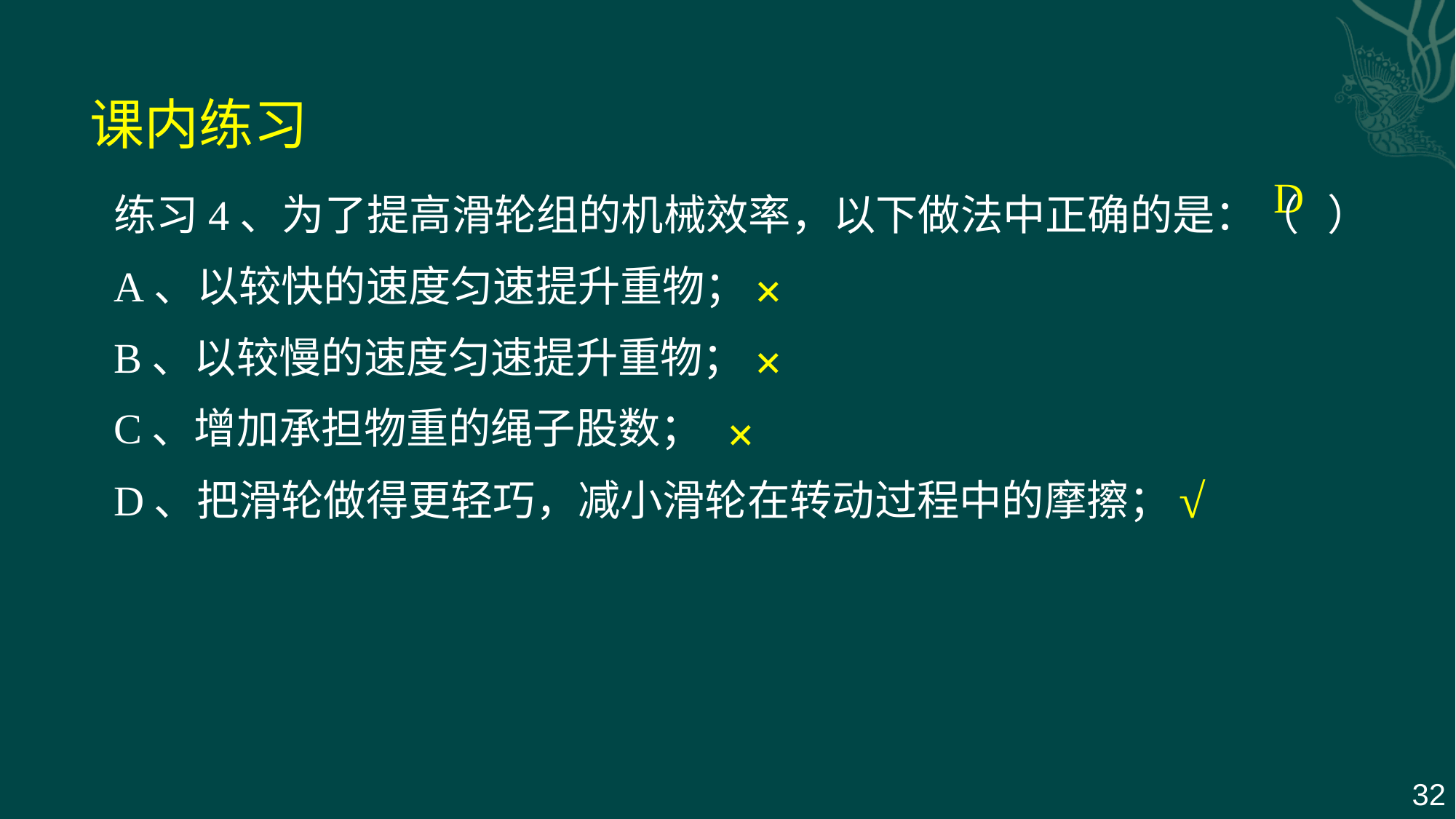

课内练习
练习4、为了提高滑轮组的机械效率，以下做法中正确的是：（   ）
A、以较快的速度匀速提升重物；
B、以较慢的速度匀速提升重物；
C、增加承担物重的绳子股数；
D、把滑轮做得更轻巧，减小滑轮在转动过程中的摩擦；
D
×
×
×
√
32